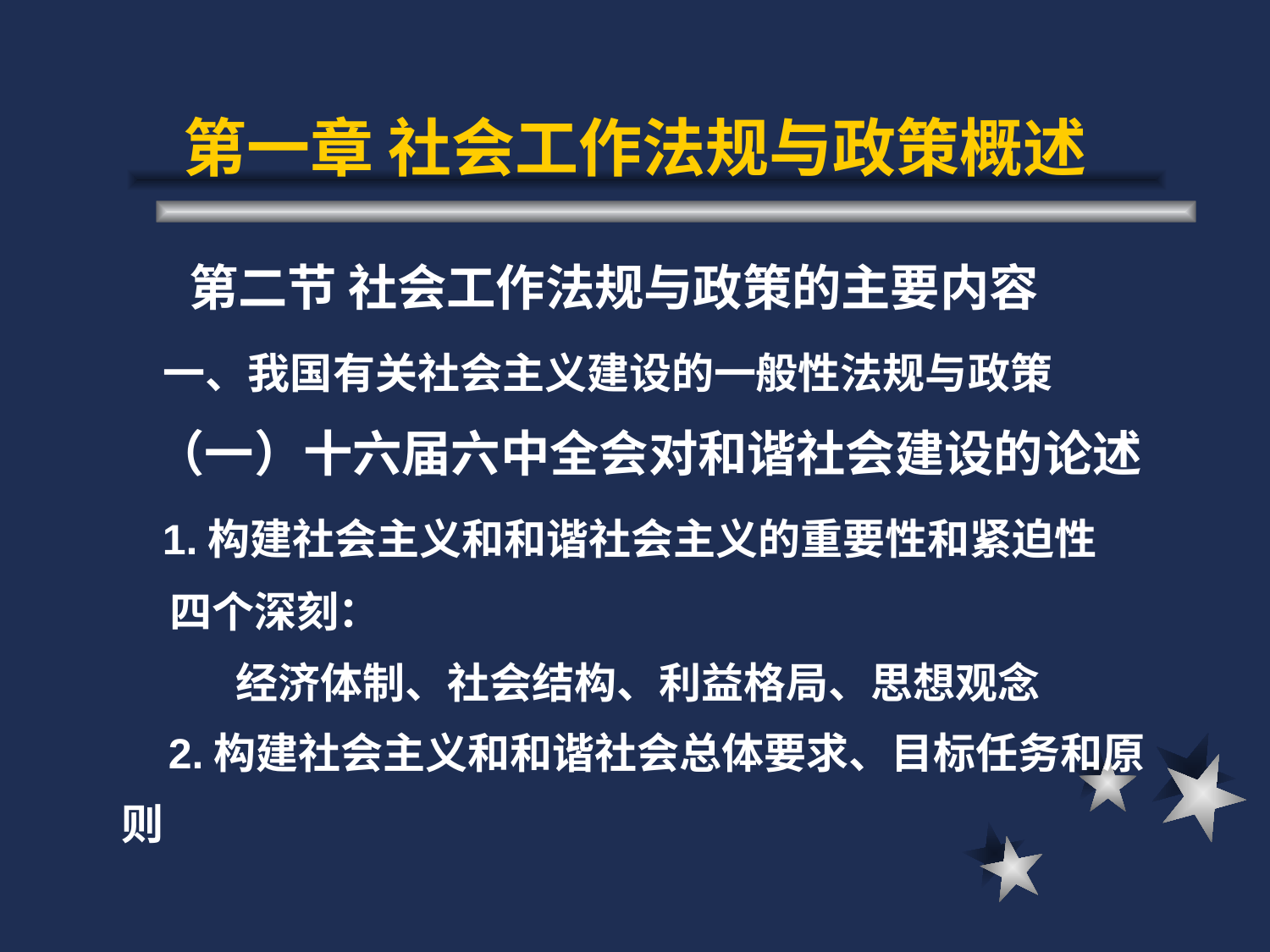

# 第一章 社会工作法规与政策概述
     第二节 社会工作法规与政策的主要内容
   一、我国有关社会主义建设的一般性法规与政策
  （一）十六届六中全会对和谐社会建设的论述
   1.构建社会主义和和谐社会主义的重要性和紧迫性
    四个深刻：
           经济体制、社会结构、利益格局、思想观念
    2.构建社会主义和和谐社会总体要求、目标任务和原则

25